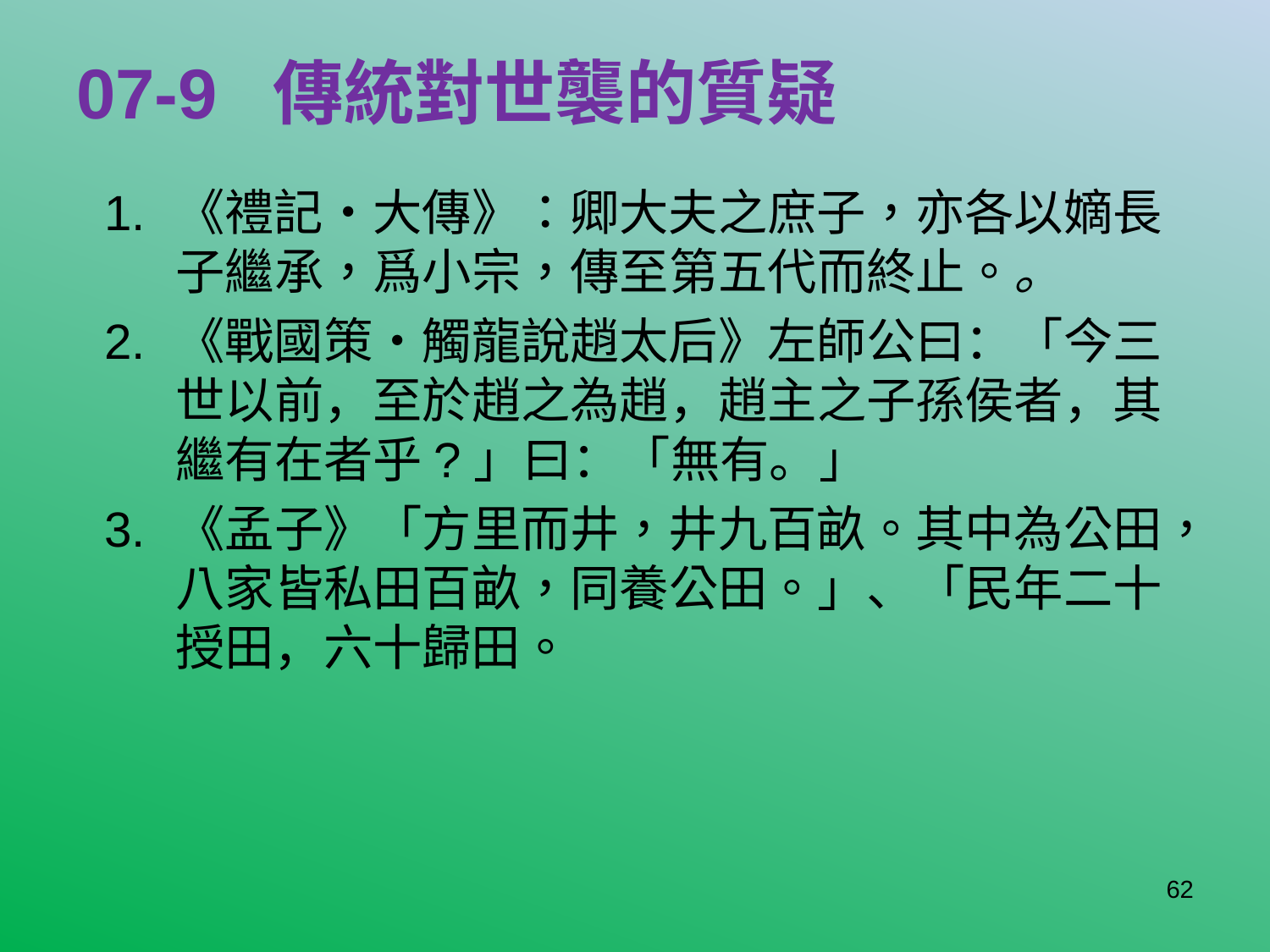

# 07-9  傳統對世襲的質疑
《禮記‧大傳》：卿大夫之庶子，亦各以嫡長子繼承，爲小宗，傳至第五代而終止。。
《戰國策‧觸龍說趙太后》左師公曰：「今三世以前，至於趙之為趙，趙主之子孫侯者，其繼有在者乎?」曰：「無有。」
《孟子》「方里而井，井九百畝。其中為公田，八家皆私田百畝，同養公田。」、「民年二十授田，六十歸田。

62